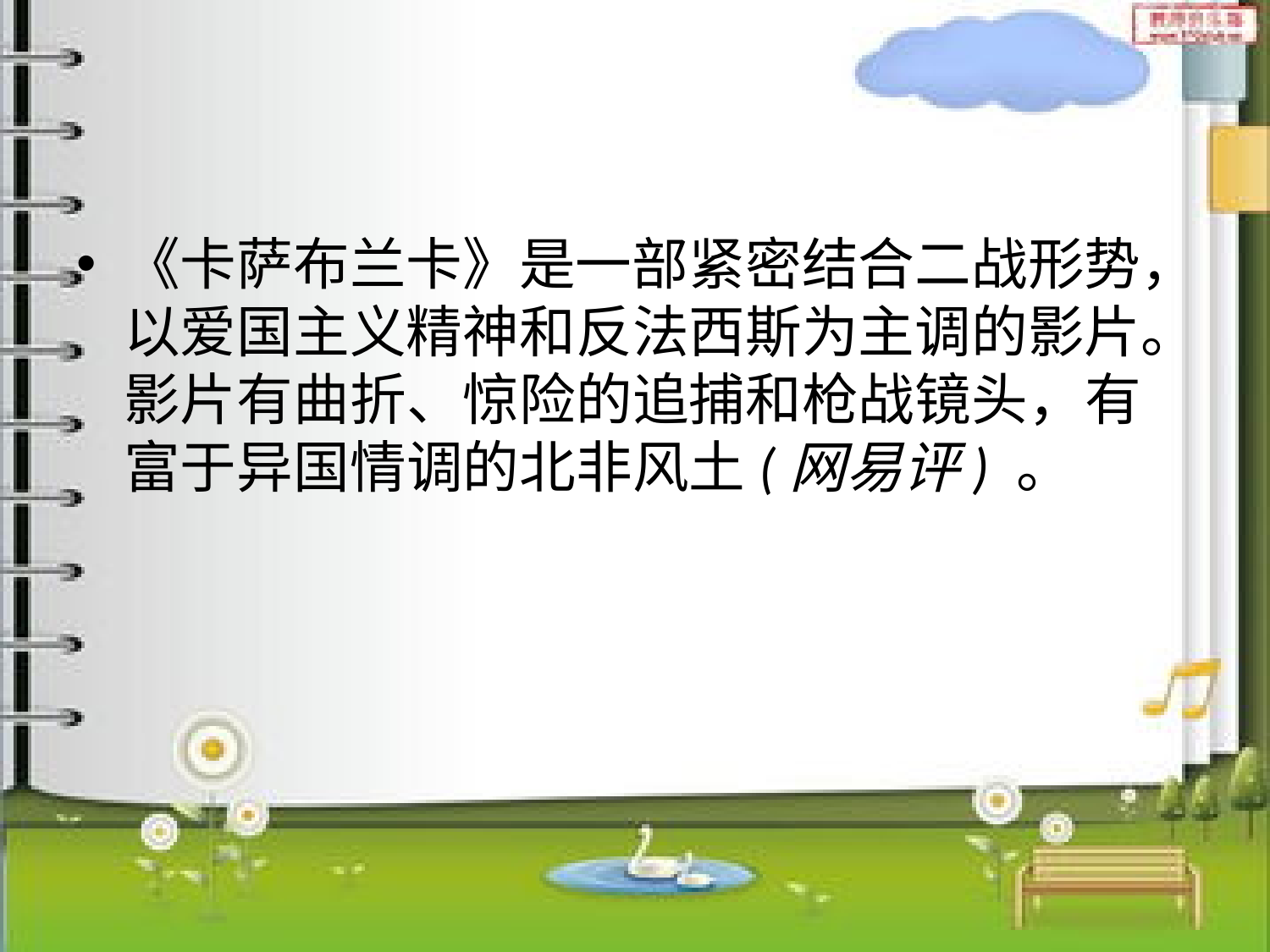

#
《卡萨布兰卡》是一部紧密结合二战形势，以爱国主义精神和反法西斯为主调的影片。影片有曲折、惊险的追捕和枪战镜头，有富于异国情调的北非风土(网易评) 。